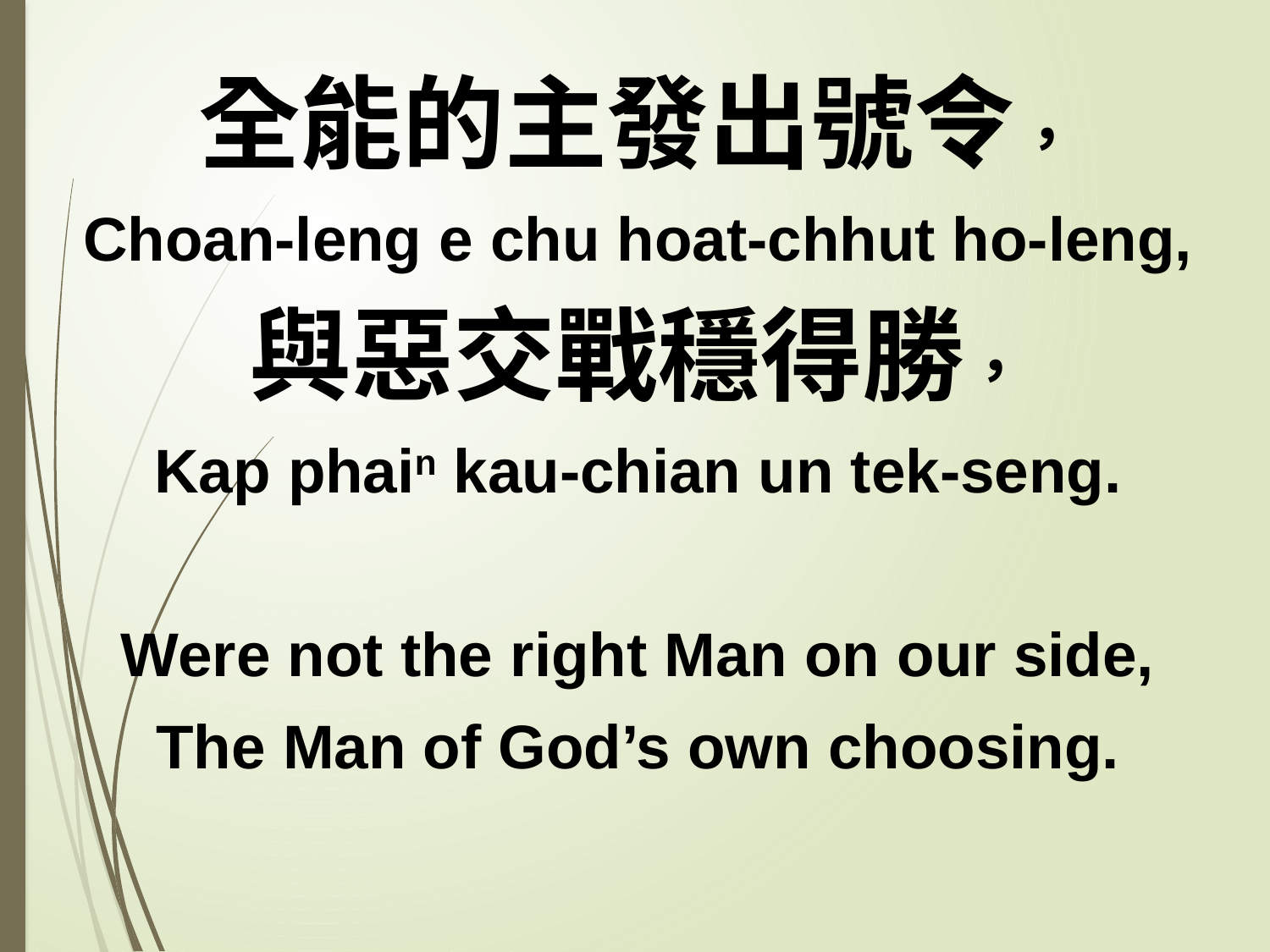

全能的主發出號令，
Choan-leng e chu hoat-chhut ho-leng,
與惡交戰穩得勝，
Kap phain kau-chian un tek-seng.

Were not the right Man on our side,
The Man of God’s own choosing.